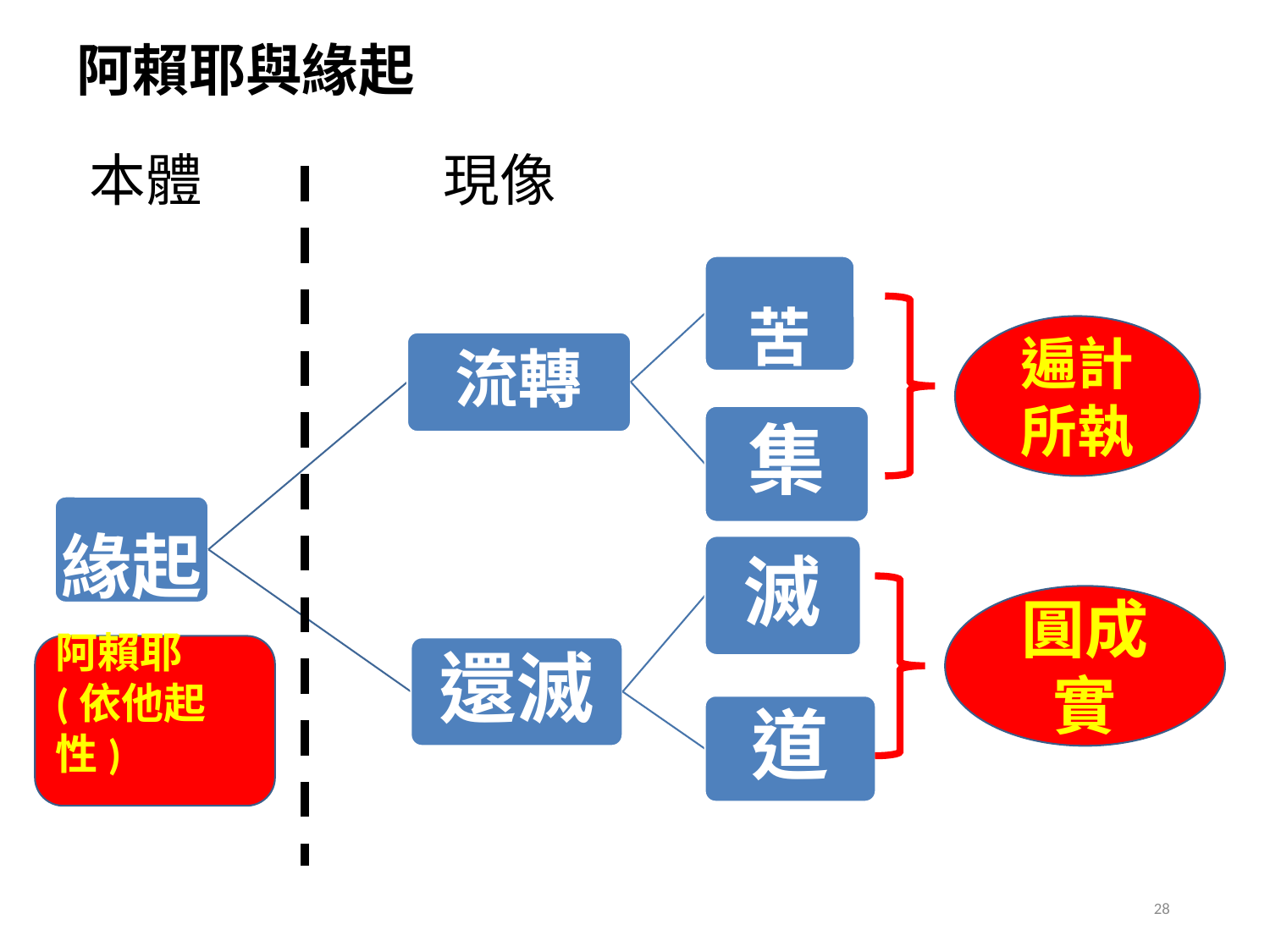

# 阿賴耶與緣起
   本體                   現像

緣起

流轉

苦

集

還滅

滅

道

遍計所執

圓成實

阿賴耶
(依他起性)

28